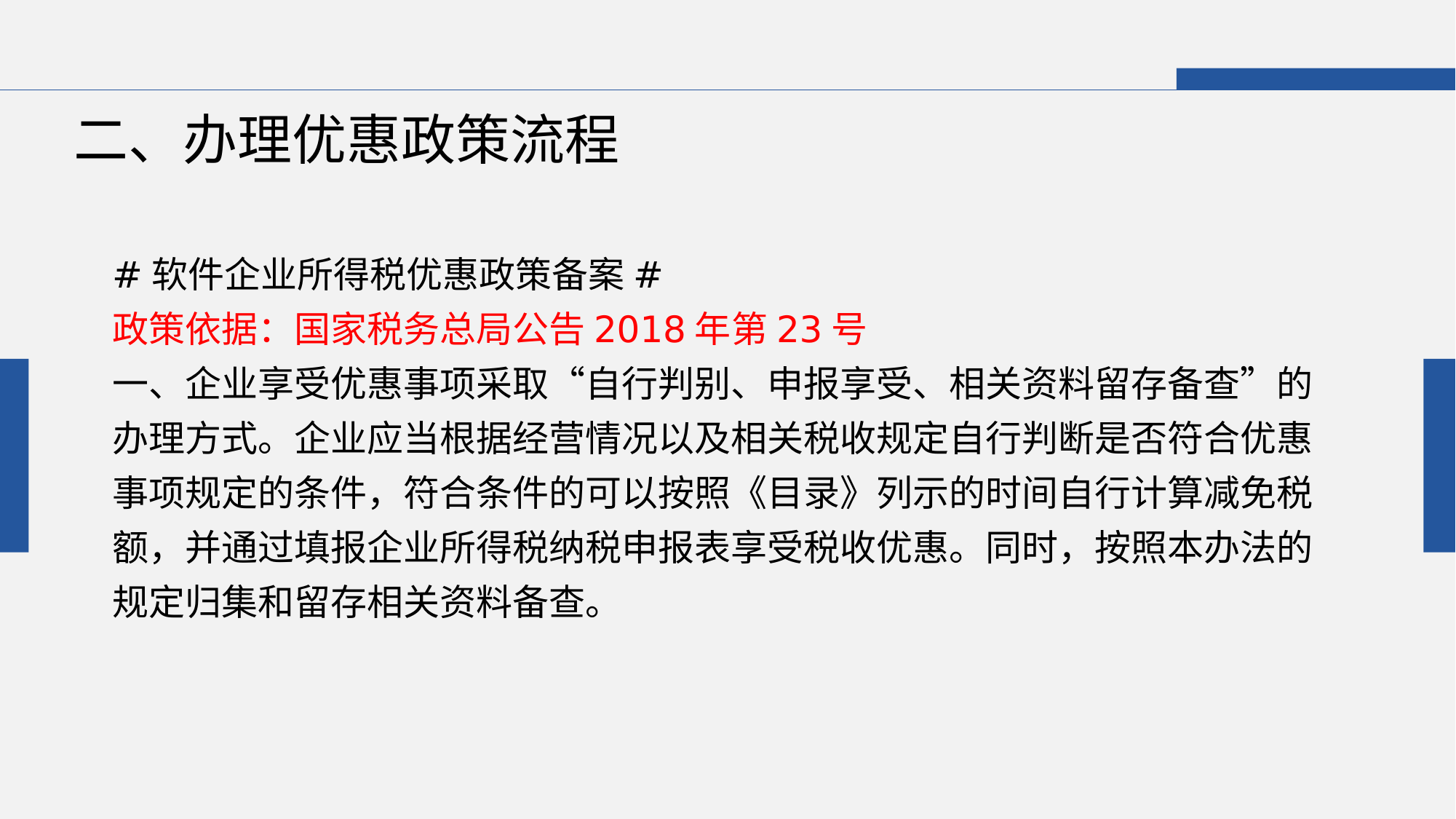

二、办理优惠政策流程
#软件企业所得税优惠政策备案#
政策依据：国家税务总局公告2018年第23号
一、企业享受优惠事项采取“自行判别、申报享受、相关资料留存备查”的办理方式。企业应当根据经营情况以及相关税收规定自行判断是否符合优惠事项规定的条件，符合条件的可以按照《目录》列示的时间自行计算减免税额，并通过填报企业所得税纳税申报表享受税收优惠。同时，按照本办法的规定归集和留存相关资料备查。